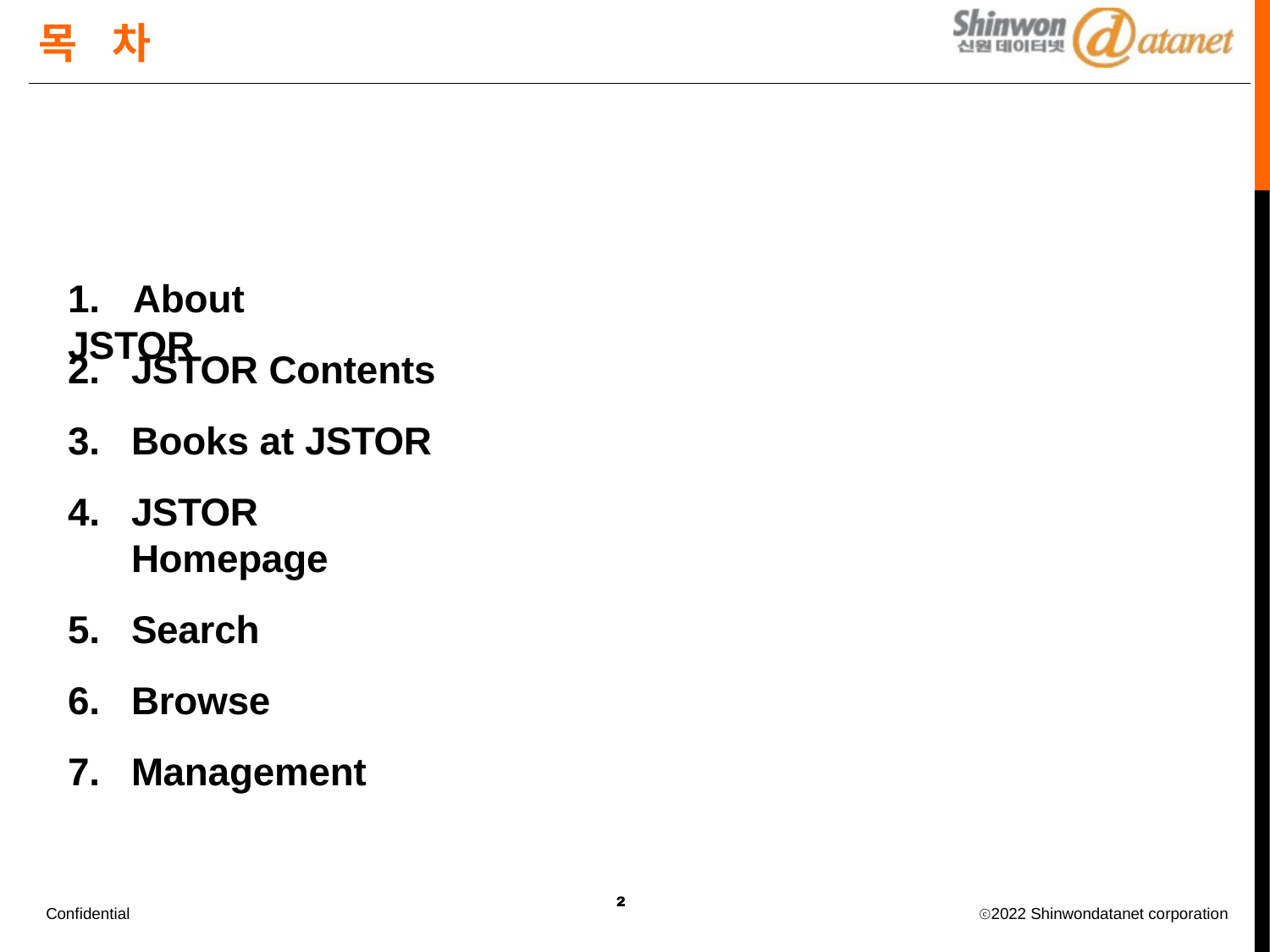

목	차
# 1.	About JSTOR
JSTOR Contents
Books at JSTOR
JSTOR Homepage
Search
Browse
Management
2
Confidential
ⓒ2022 Shinwondatanet corporation